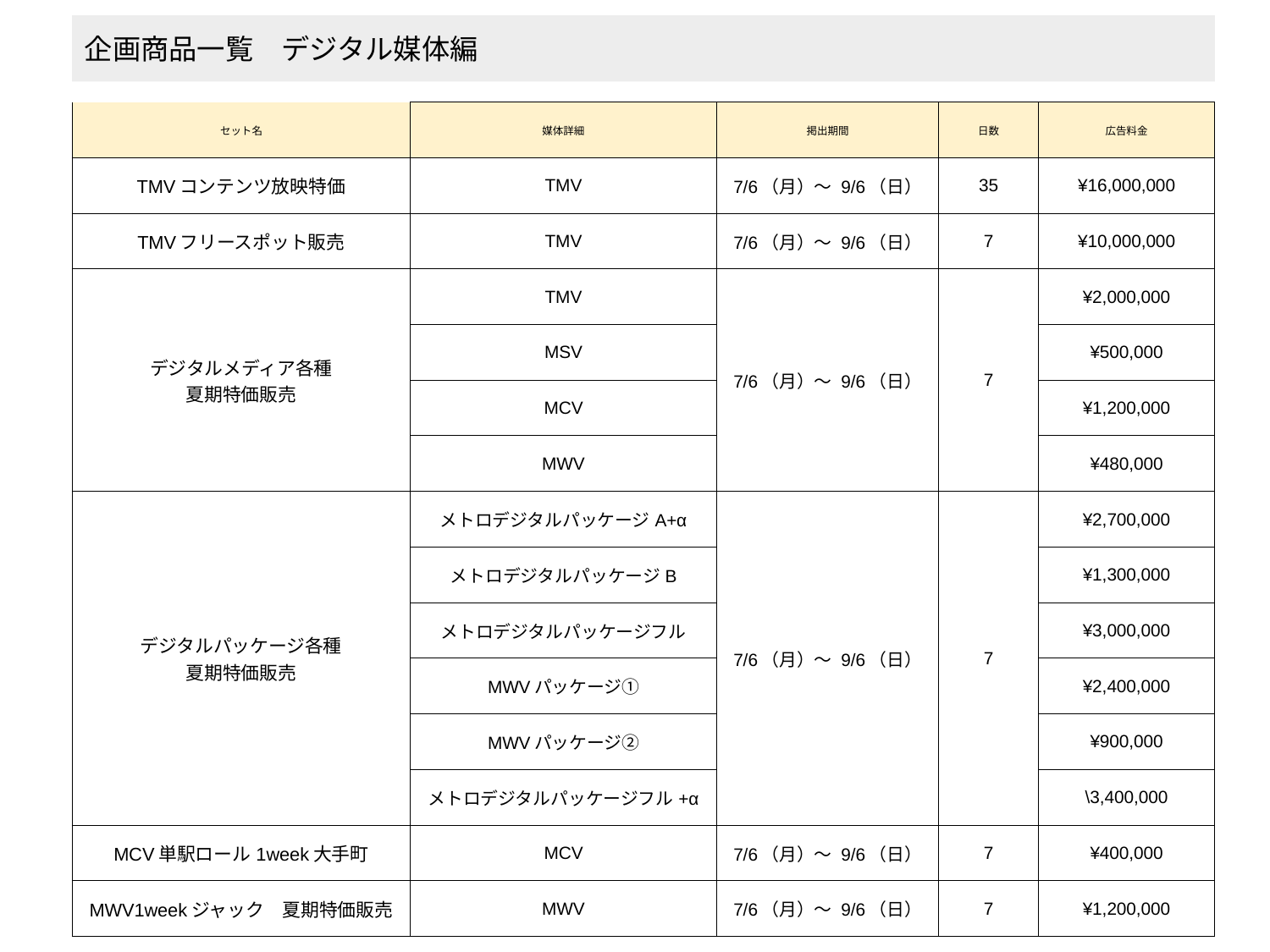

企画商品一覧　デジタル媒体編
| セット名 | 媒体詳細 | 掲出期間 | 日数 | 広告料金 |
| --- | --- | --- | --- | --- |
| TMVコンテンツ放映特価 | TMV | 7/6（月）～ 9/6（日） | 35 | ¥16,000,000 |
| TMVフリースポット販売 | TMV | 7/6（月）～ 9/6（日） | 7 | ¥10,000,000 |
| デジタルメディア各種 夏期特価販売 | TMV | 7/6（月）～ 9/6（日） | 7 | ¥2,000,000 |
|  | MSV |  |  | ¥500,000 |
|  | MCV |  |  | ¥1,200,000 |
|  | MWV |  |  | ¥480,000 |
| デジタルパッケージ各種 夏期特価販売 | メトロデジタルパッケージA+α | 7/6（月）～ 9/6（日） | 7 | ¥2,700,000 |
|  | メトロデジタルパッケージB |  |  | ¥1,300,000 |
|  | メトロデジタルパッケージフル |  |  | ¥3,000,000 |
|  | MWVパッケージ① |  |  | ¥2,400,000 |
|  | MWVパッケージ② |  |  | ¥900,000 |
|  | メトロデジタルパッケージフル+α |  |  | \3,400,000 |
| MCV単駅ロール1week大手町 | MCV | 7/6（月）～ 9/6（日） | 7 | ¥400,000 |
| MWV1weekジャック　夏期特価販売 | MWV | 7/6（月）～ 9/6（日） | 7 | ¥1,200,000 |